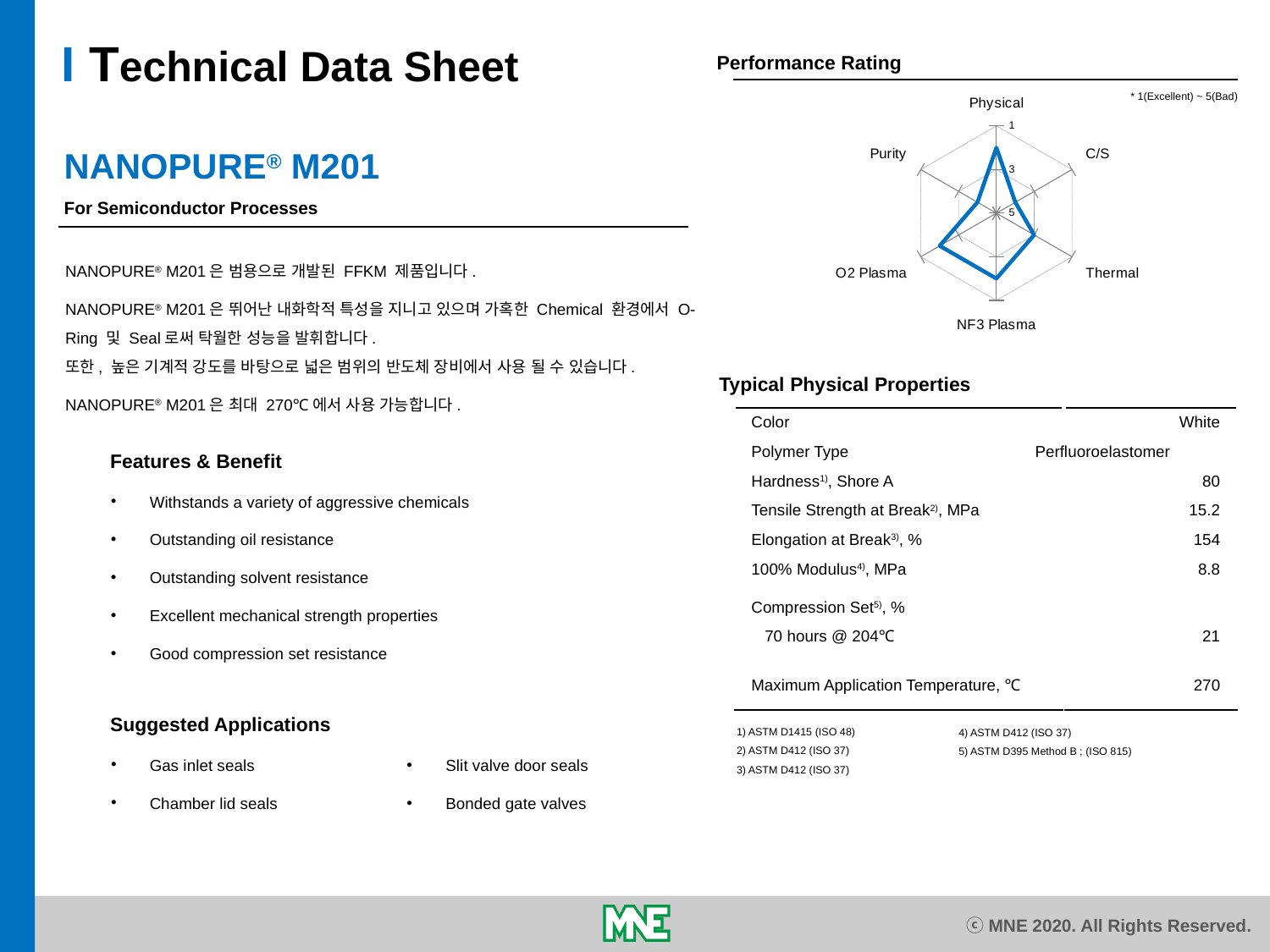

I Technical Data Sheet
Performance Rating
* 1(Excellent) ~ 5(Bad)

### Chart

| Category | M201 |
|---|---|
| Physical | 2.0 |
| C/S | 4.0 |
| Thermal | 3.0 |
| NF3 Plasma | 2.0 |
| O2 Plasma | 2.0 |
| Purity | 4.0 |
NANOPURE® M201
For Semiconductor Processes
NANOPURE® M201은 범용으로 개발된 FFKM 제품입니다.

NANOPURE® M201은 뛰어난 내화학적 특성을 지니고 있으며 가혹한 Chemical 환경에서 O-Ring 및 Seal로써 탁월한 성능을 발휘합니다.
또한, 높은 기계적 강도를 바탕으로 넓은 범위의 반도체 장비에서 사용 될 수 있습니다.

NANOPURE® M201은 최대 270℃에서 사용 가능합니다.
Typical Physical Properties
| Color | White |
| --- | --- |
| Polymer Type Perfluoroelastomer |  |
| Hardness1), Shore A | 80 |
| Tensile Strength at Break2), MPa | 15.2 |
| Elongation at Break3), % | 154 |
| 100% Modulus4), MPa | 8.8 |
| Compression Set5), % |  |
| 70 hours @ 204℃ | 21 |
| Maximum Application Temperature, ℃ | 270 |
Features & Benefit
  Withstands a variety of aggressive chemicals

  Outstanding oil resistance

  Outstanding solvent resistance

  Excellent mechanical strength properties

  Good compression set resistance
Suggested Applications
1) ASTM D1415 (ISO 48)
2) ASTM D412 (ISO 37)
3) ASTM D412 (ISO 37)
4) ASTM D412 (ISO 37)
5) ASTM D395 Method B ; (ISO 815)
  Gas inlet seals

  Chamber lid seals
  Slit valve door seals

  Bonded gate valves